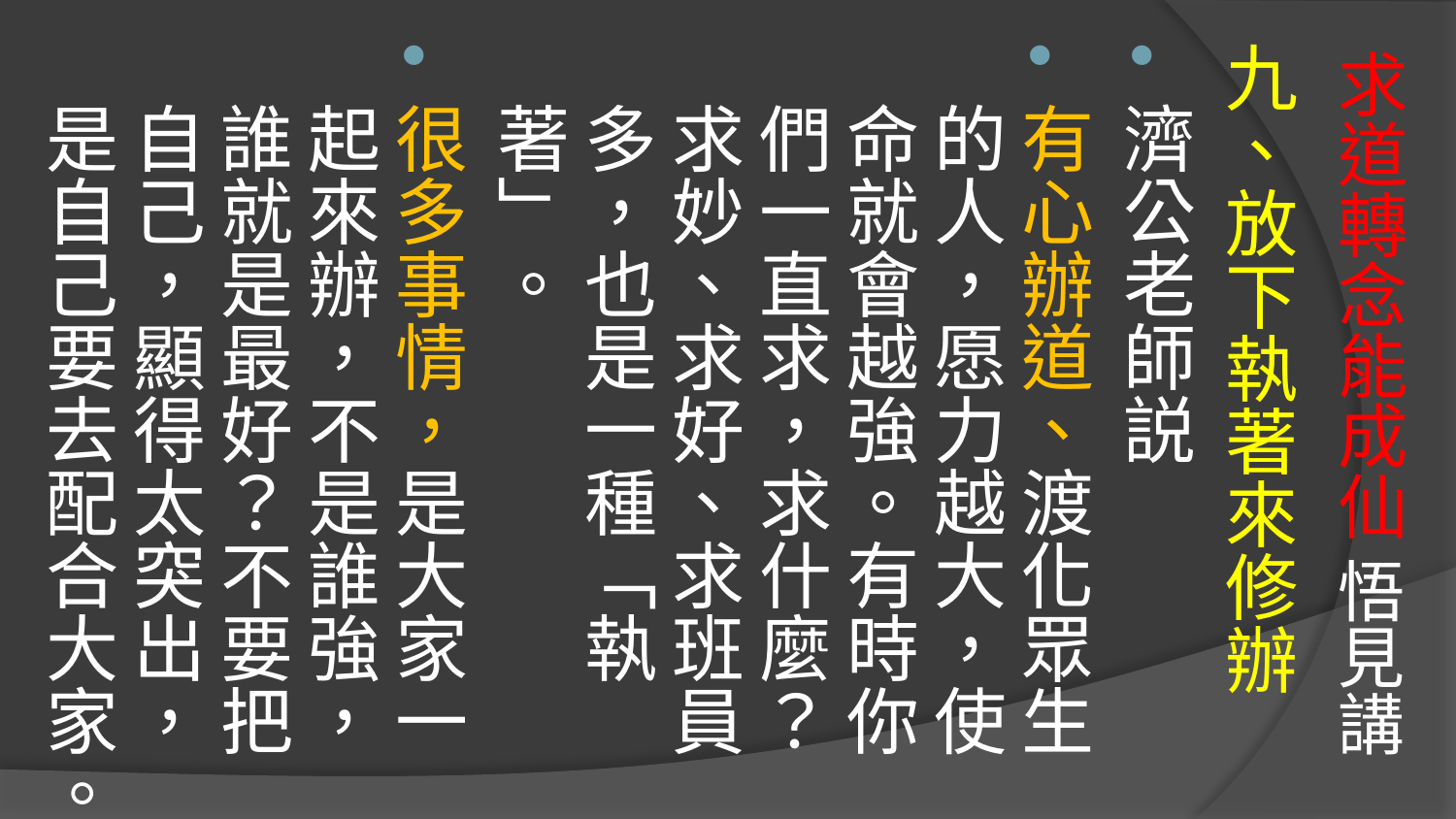

# 求道轉念能成仙 悟見講
九、放下執著來修辦
濟公老師説
有心辦道、渡化眾生的人，愿力越大，使命就會越強。有時你們一直求，求什麼？求妙、求好、求班員多，也是一種「執著」。
很多事情，是大家一起來辦，不是誰強，誰就是最好？不要把自己，顯得太突出，是自己要去配合大家。